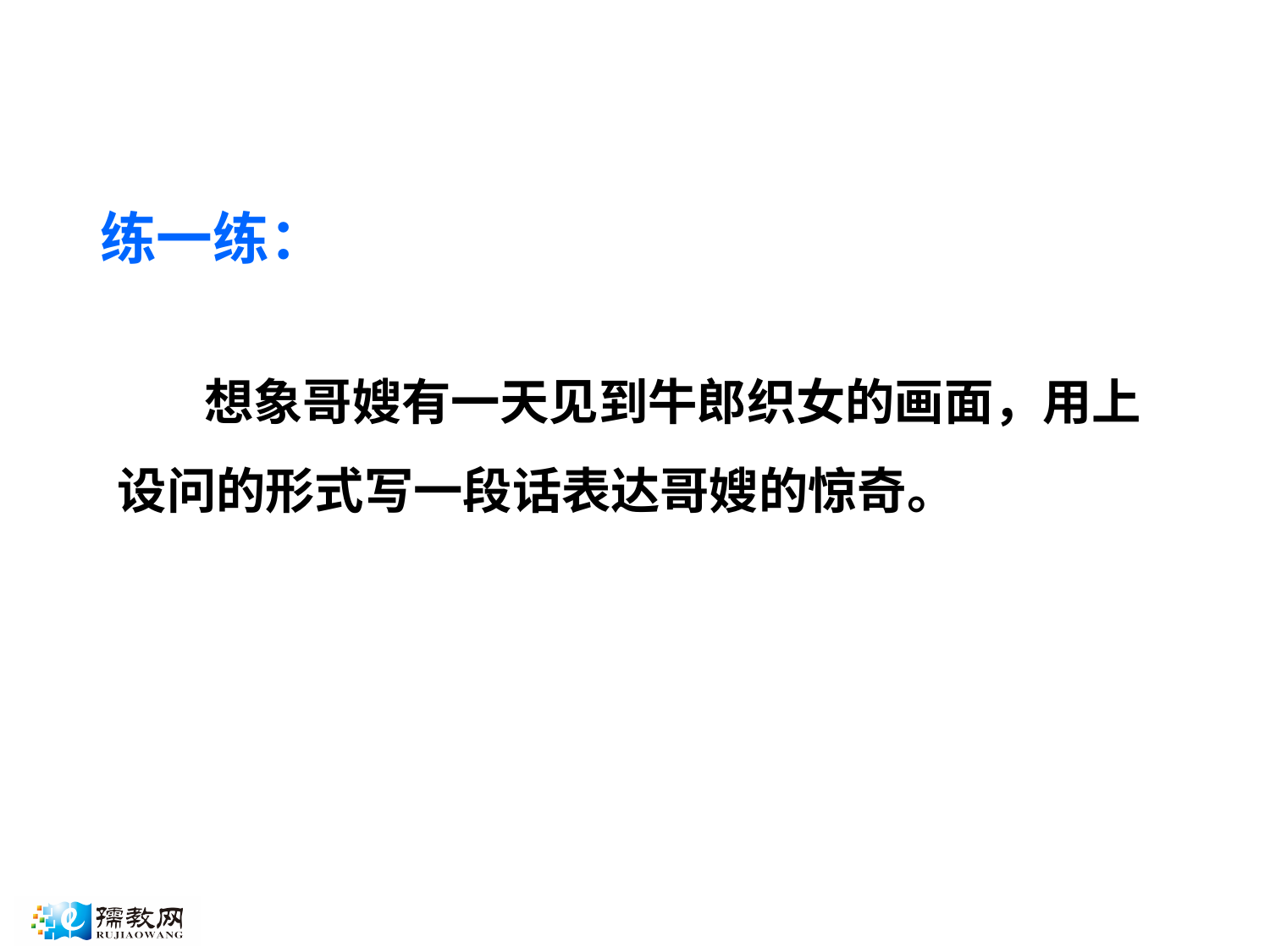

练一练：
想象哥嫂有一天见到牛郎织女的画面，用上设问的形式写一段话表达哥嫂的惊奇。